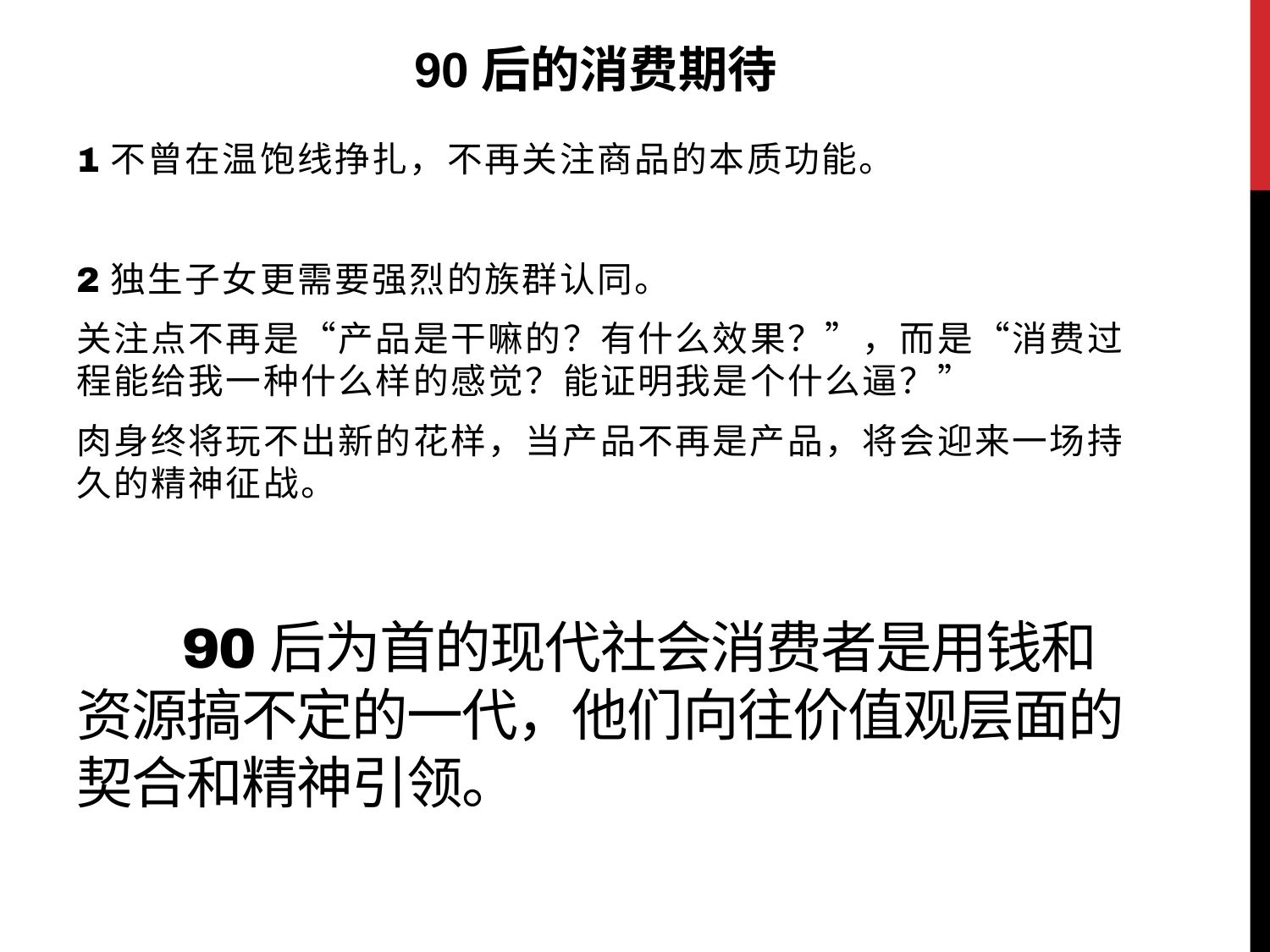

90后的消费期待
1不曾在温饱线挣扎，不再关注商品的本质功能。

2独生子女更需要强烈的族群认同。
关注点不再是“产品是干嘛的？有什么效果？”，而是“消费过程能给我一种什么样的感觉？能证明我是个什么逼？”
肉身终将玩不出新的花样，当产品不再是产品，将会迎来一场持久的精神征战。
# 90后为首的现代社会消费者是用钱和资源搞不定的一代，他们向往价值观层面的契合和精神引领。